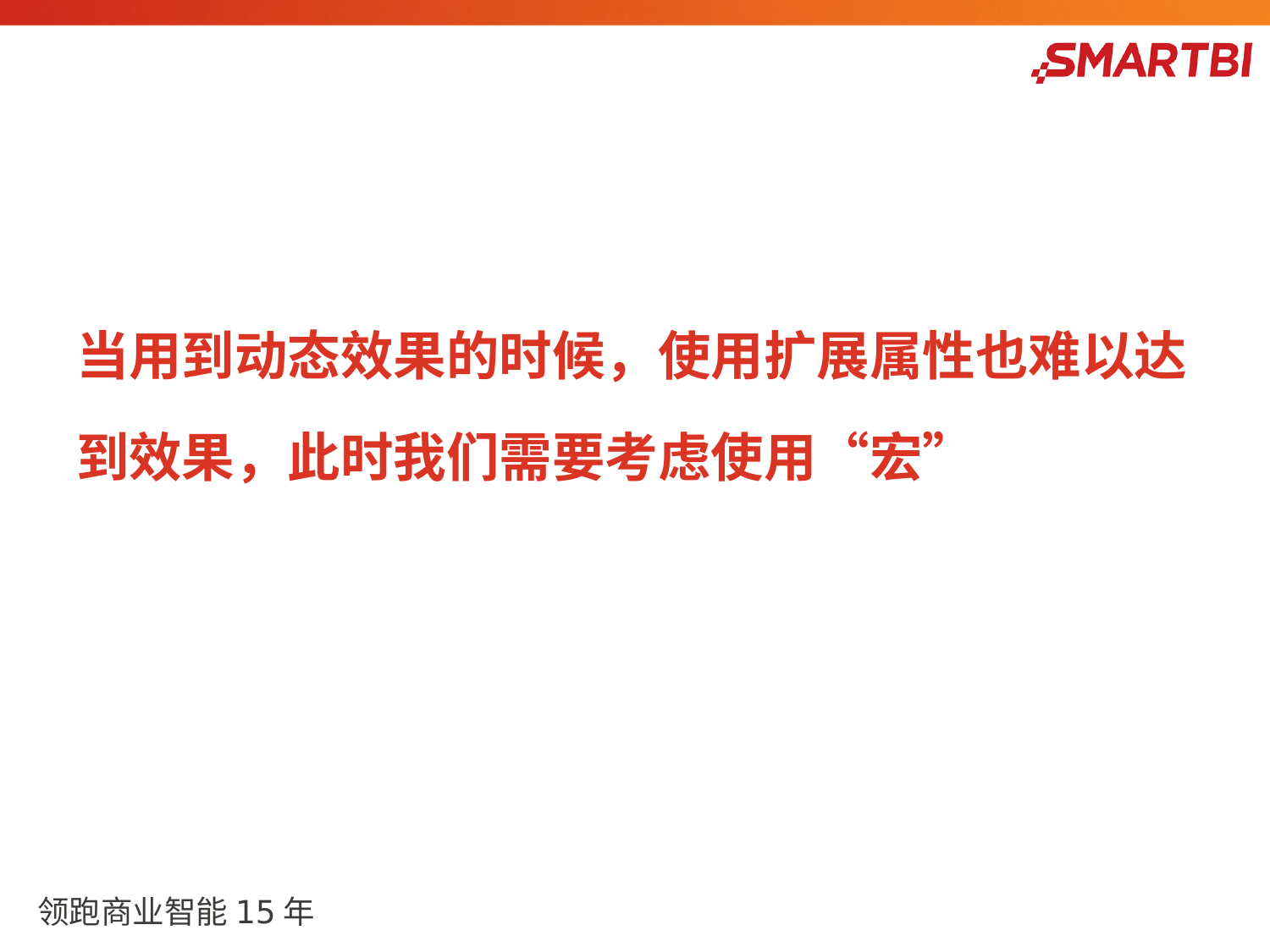

# 当用到动态效果的时候，使用扩展属性也难以达 到效果，此时我们需要考虑使用“宏”